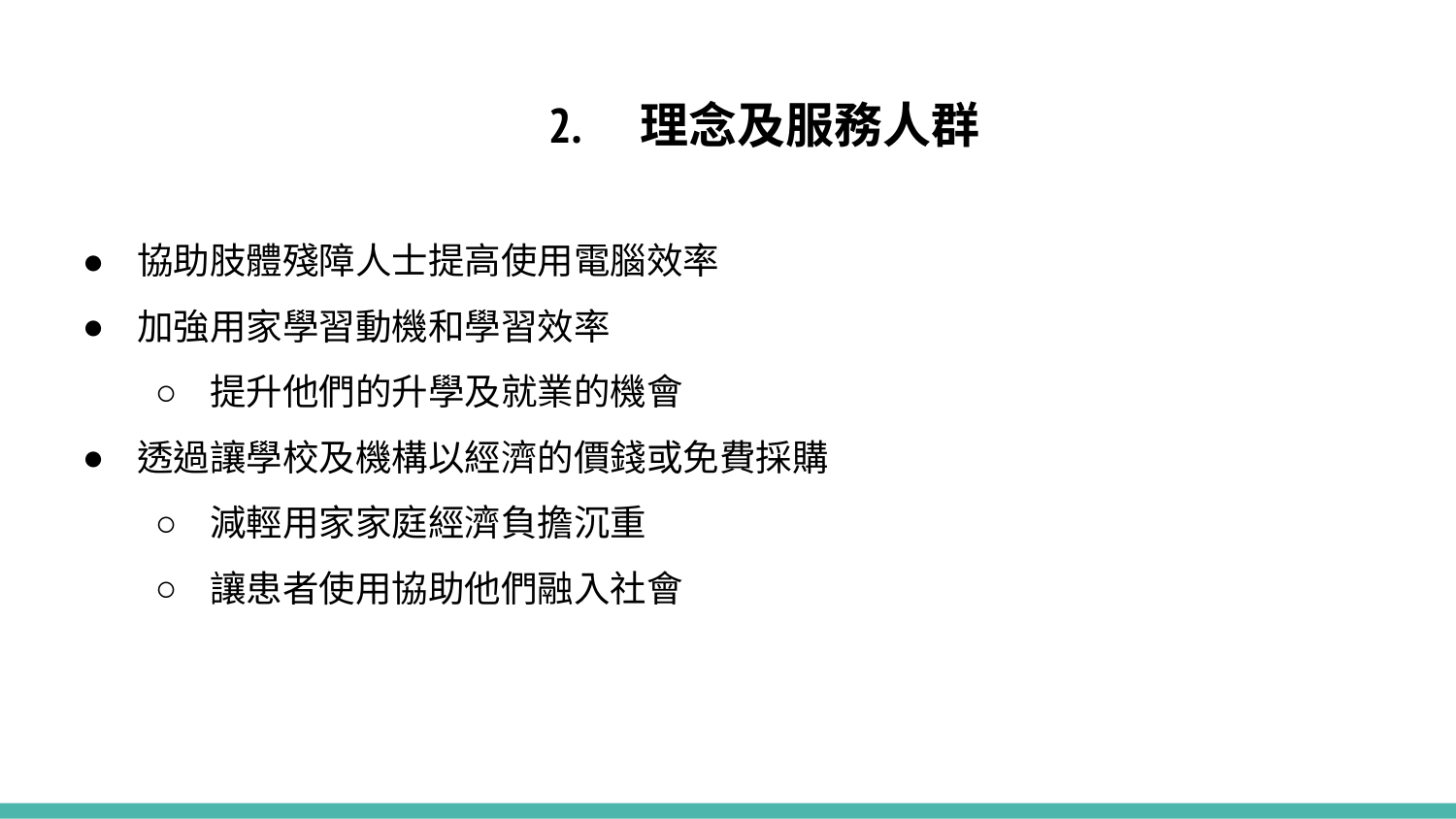

# 2.     理念及服務人群

協助肢體殘障人士提高使用電腦效率
加強用家學習動機和學習效率
提升他們的升學及就業的機會
透過讓學校及機構以經濟的價錢或免費採購
減輕用家家庭經濟負擔沉重
讓患者使用協助他們融入社會